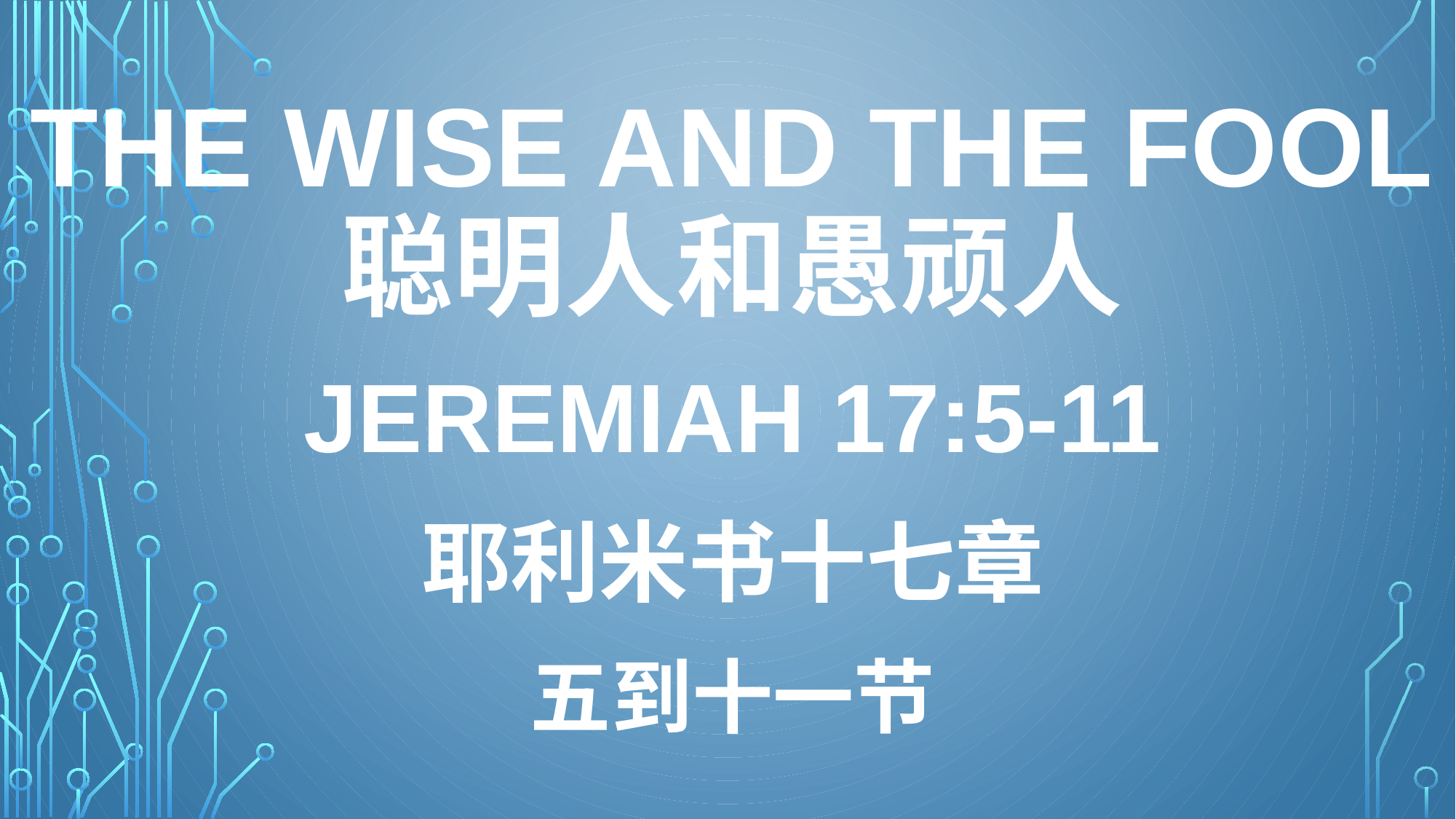

# THE WISE AND THE FOOL 聪明人和愚顽人
JEREMIAH 17:5-11
耶利米书十七章
五到十一节